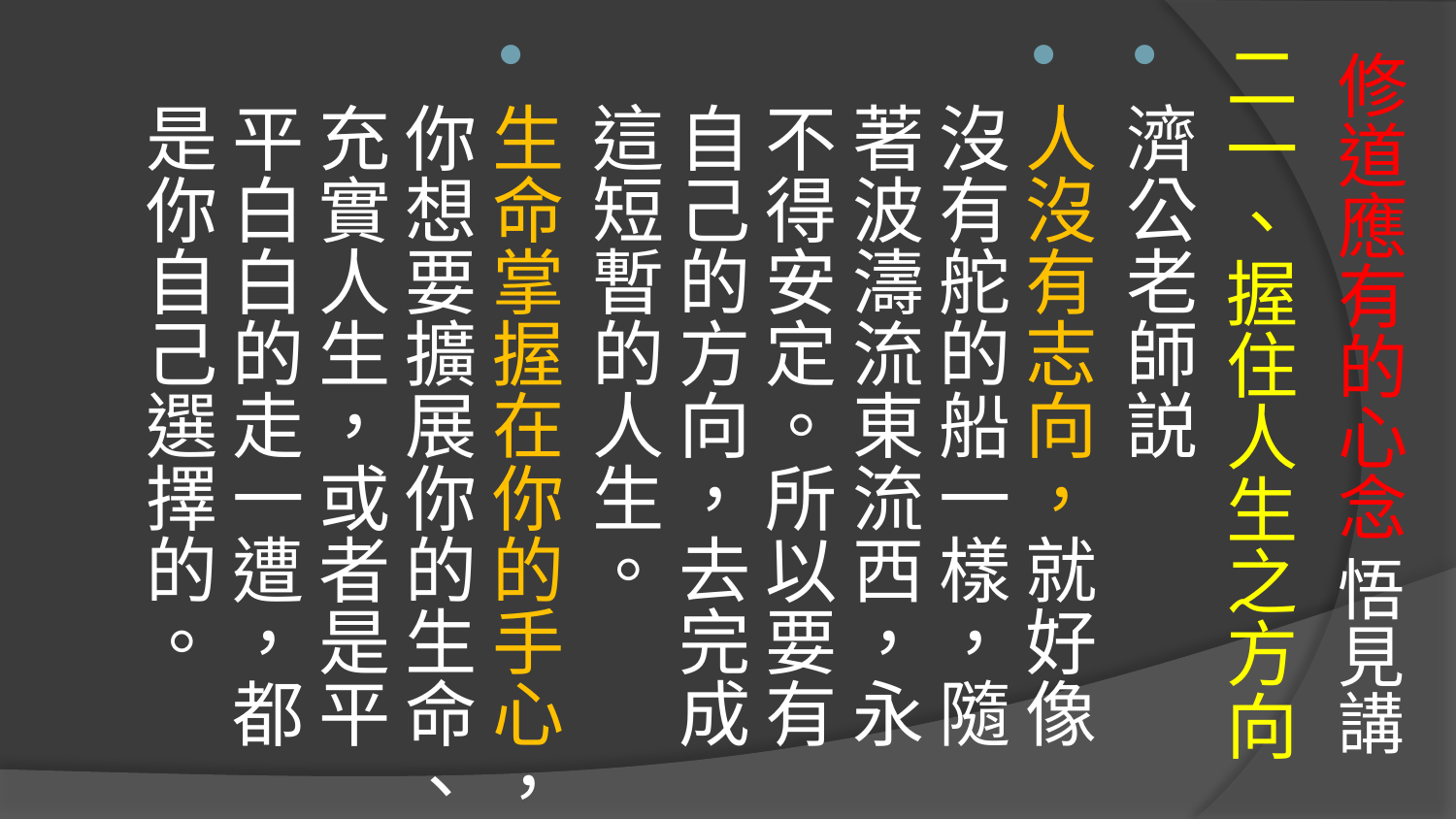

# 修道應有的心念 悟見講
二一、握住人生之方向
濟公老師説
人沒有志向，就好像沒有舵的船一樣，隨著波濤流東流西，永不得安定。所以要有自己的方向，去完成這短暫的人生。
生命掌握在你的手心，你想要擴展你的生命、充實人生，或者是平平白白的走一遭，都是你自己選擇的。